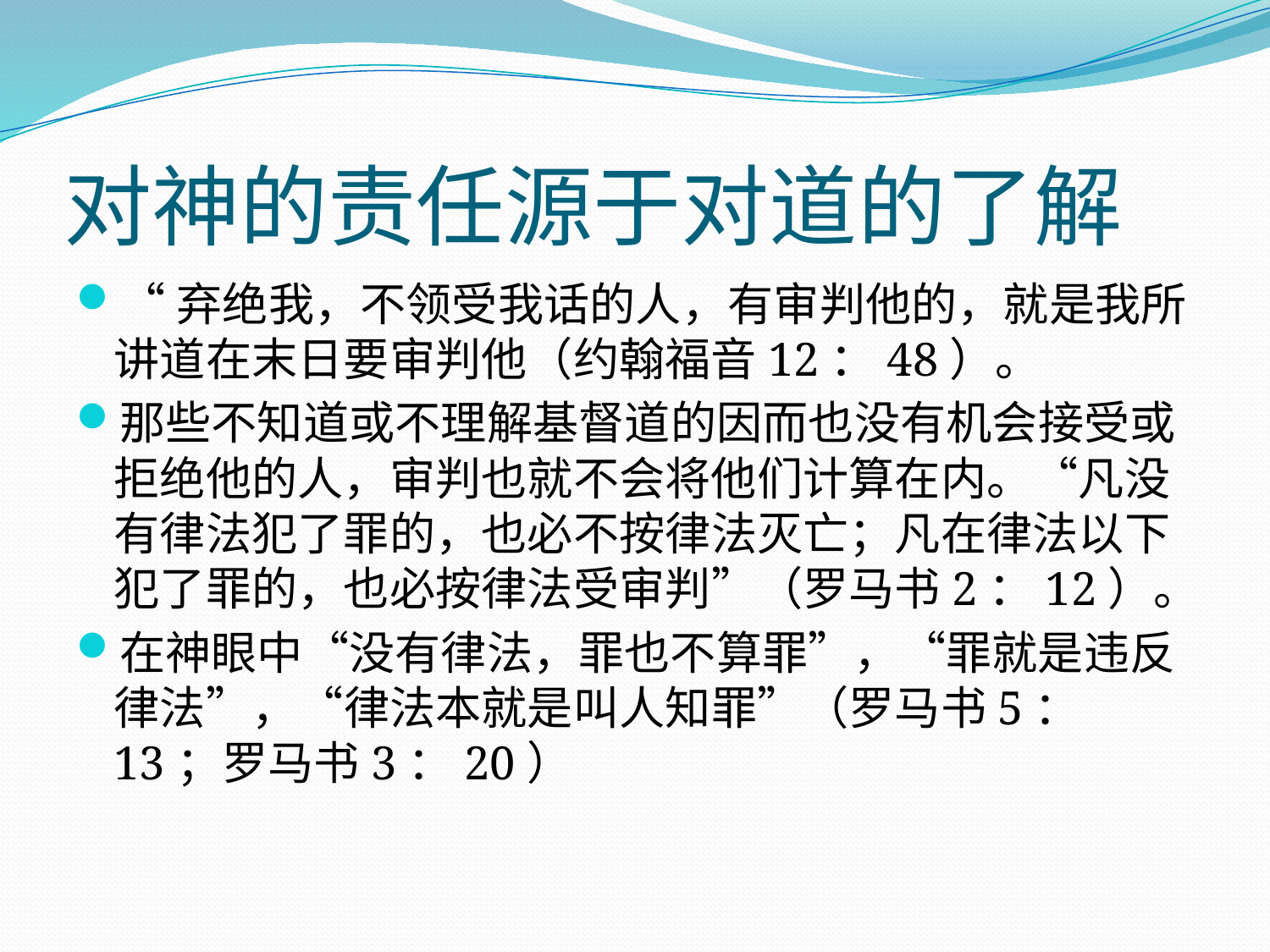

# 对神的责任源于对道的了解
“弃绝我，不领受我话的人，有审判他的，就是我所讲道在末日要审判他（约翰福音12：48）。
那些不知道或不理解基督道的因而也没有机会接受或拒绝他的人，审判也就不会将他们计算在内。“凡没有律法犯了罪的，也必不按律法灭亡；凡在律法以下犯了罪的，也必按律法受审判”（罗马书2：12）。
在神眼中“没有律法，罪也不算罪”，“罪就是违反律法”，“律法本就是叫人知罪”（罗马书5：13；罗马书3：20）